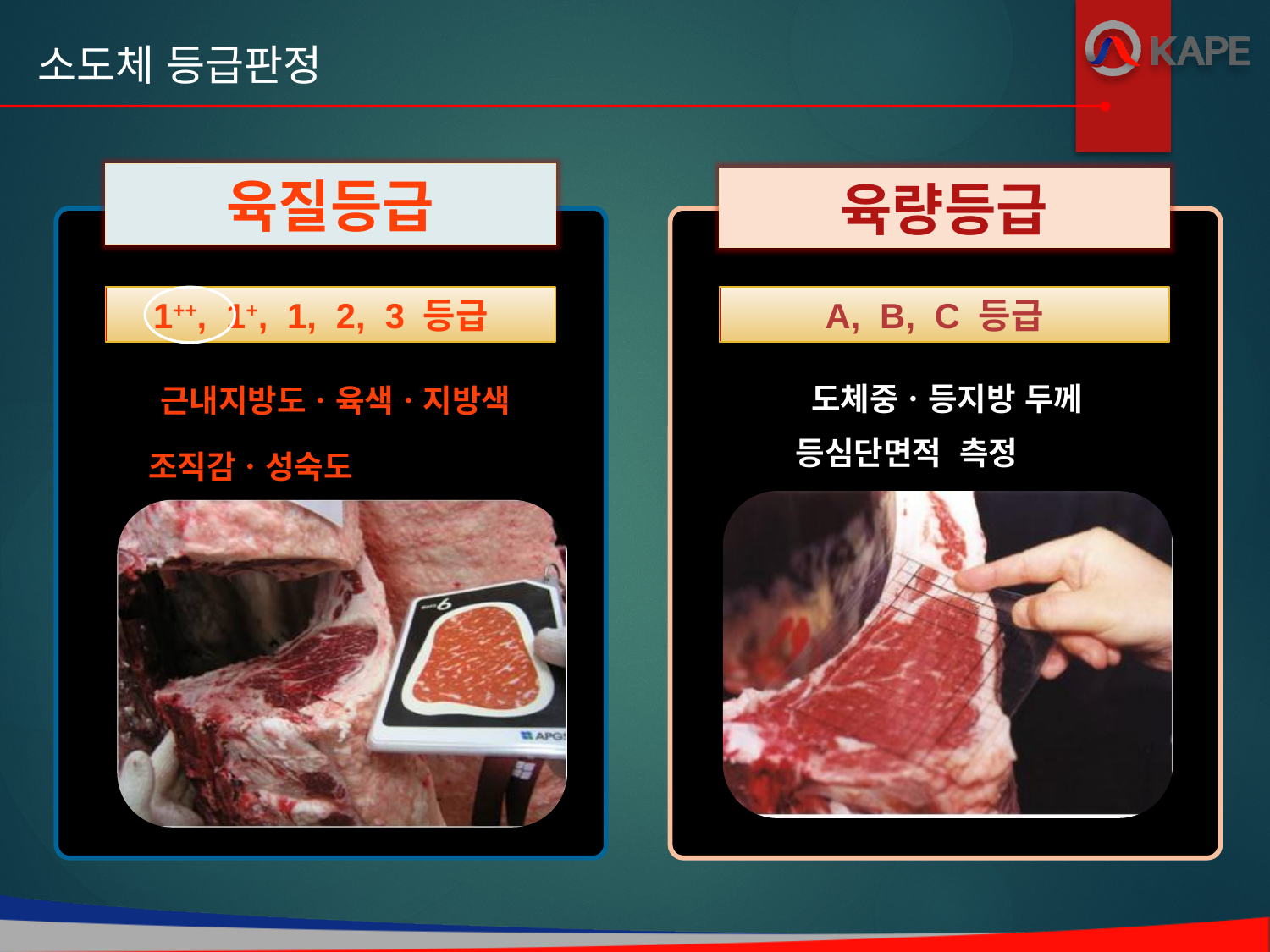

소도체 등급판정
육질등급
육량등급

1++,  1+,  1,  2,  3 등급

A,  B,  C 등급
도체중ㆍ등지방 두께
      등심단면적  측정
근내지방도ㆍ육색ㆍ지방색

  조직감ㆍ성숙도